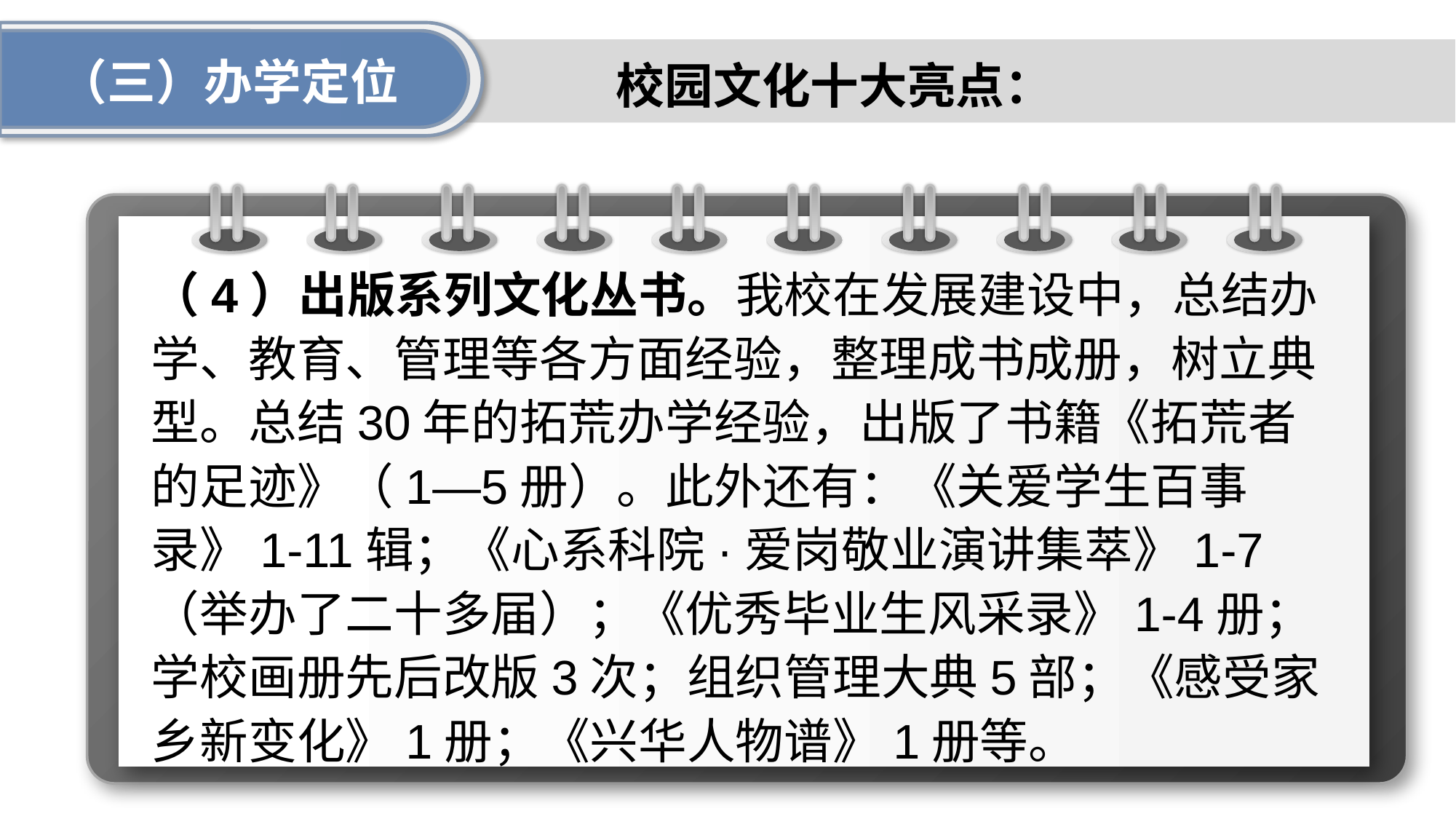

（三）办学定位
校园文化十大亮点：

（4）出版系列文化丛书。我校在发展建设中，总结办学、教育、管理等各方面经验，整理成书成册，树立典型。总结30年的拓荒办学经验，出版了书籍《拓荒者的足迹》（1—5册）。此外还有：《关爱学生百事录》1-11辑；《心系科院·爱岗敬业演讲集萃》1-7（举办了二十多届）；《优秀毕业生风采录》1-4册；学校画册先后改版3次；组织管理大典5部；《感受家乡新变化》1册；《兴华人物谱》1册等。